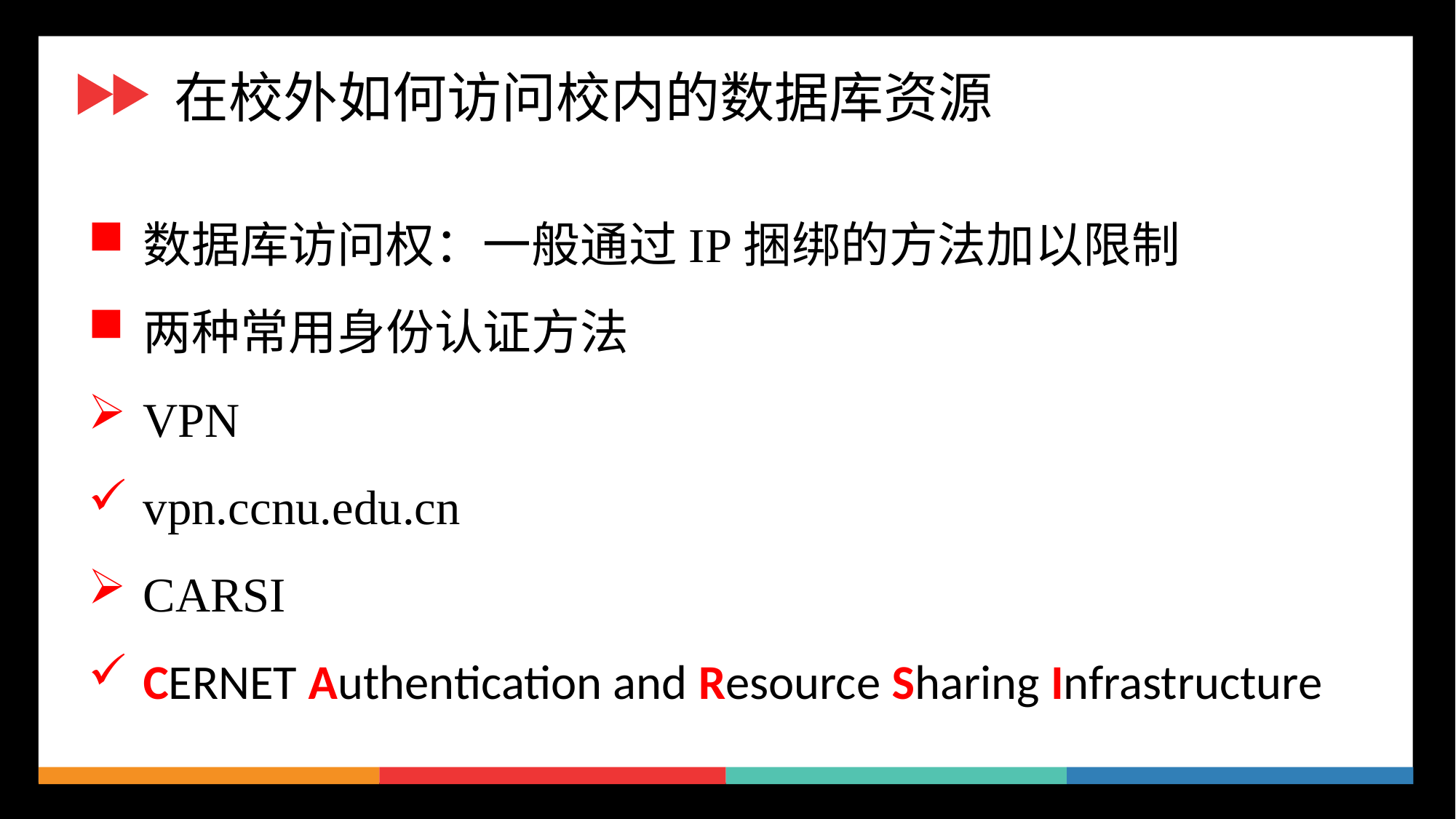

在校外如何访问校内的数据库资源

数据库访问权：一般通过IP捆绑的方法加以限制
两种常用身份认证方法
VPN
vpn.ccnu.edu.cn
CARSI
CERNET Authentication and Resource Sharing Infrastructure